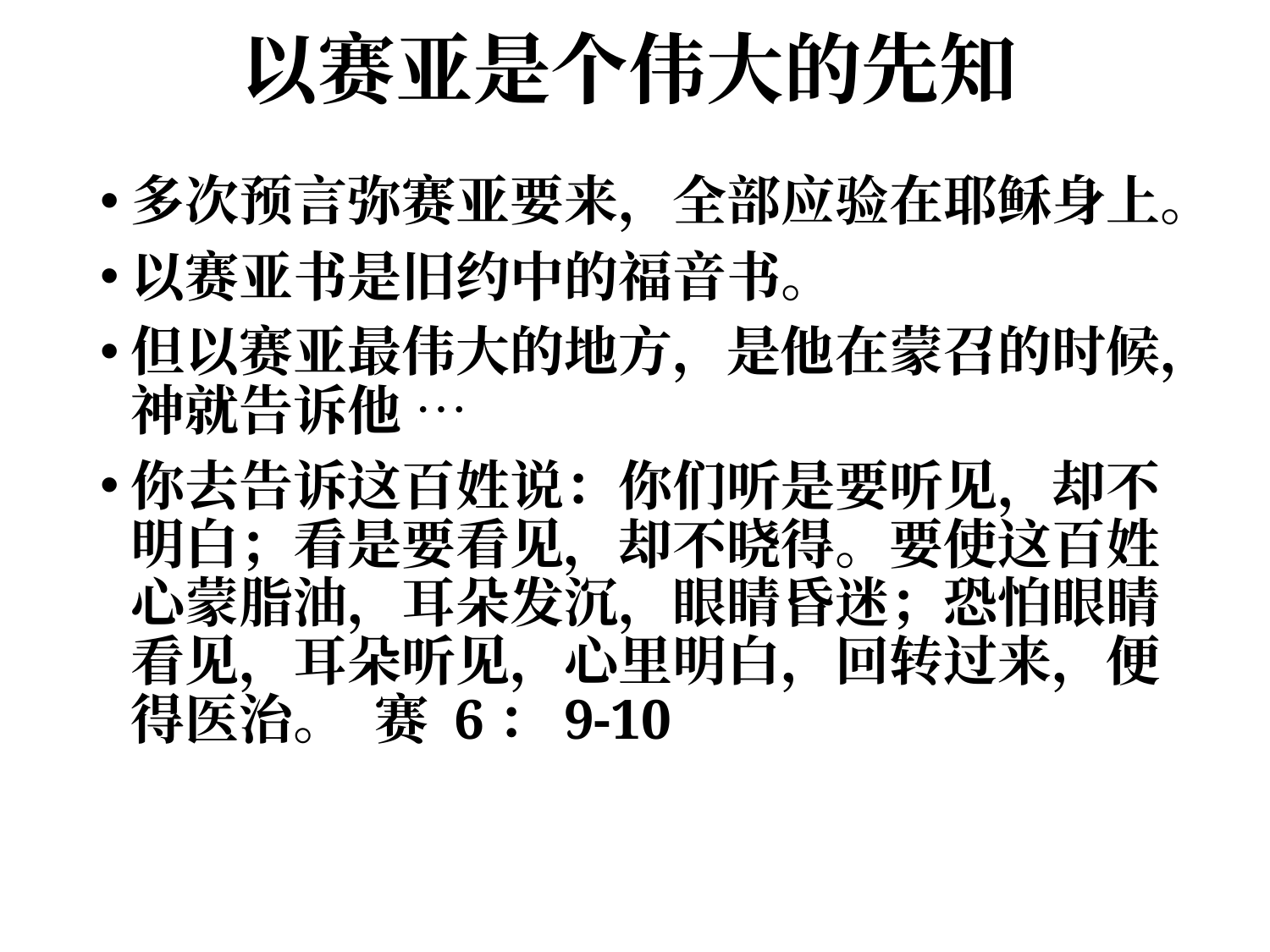

# 以赛亚是个伟大的先知
多次预言弥赛亚要来，全部应验在耶稣身上。
以赛亚书是旧约中的福音书。
但以赛亚最伟大的地方，是他在蒙召的时候，神就告诉他 …
你去告诉这百姓说：你们听是要听见，却不明白；看是要看见，却不晓得。要使这百姓心蒙脂油，耳朵发沉，眼睛昏迷；恐怕眼睛看见，耳朵听见，心里明白，回转过来，便得医治。										赛 6：9-10